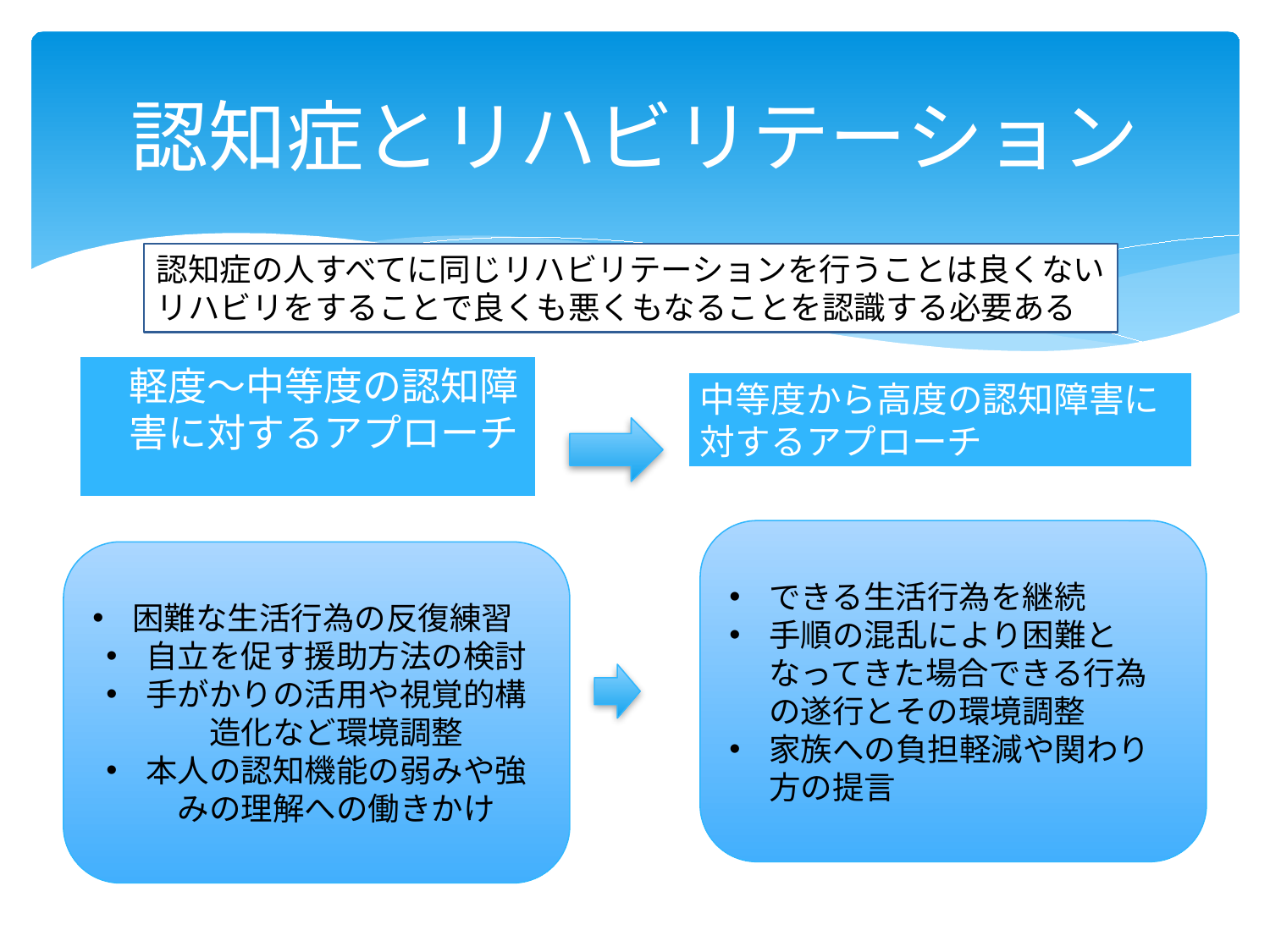

# 認知症とリハビリテーション
認知症の人すべてに同じリハビリテーションを行うことは良くない
リハビリをすることで良くも悪くもなることを認識する必要ある
軽度〜中等度の認知障害に対するアプローチ
中等度から高度の認知障害に対するアプローチ

できる生活行為を継続
手順の混乱により困難となってきた場合できる行為の遂行とその環境調整
家族への負担軽減や関わり方の提言
困難な生活行為の反復練習
自立を促す援助方法の検討
手がかりの活用や視覚的構造化など環境調整
本人の認知機能の弱みや強みの理解への働きかけ